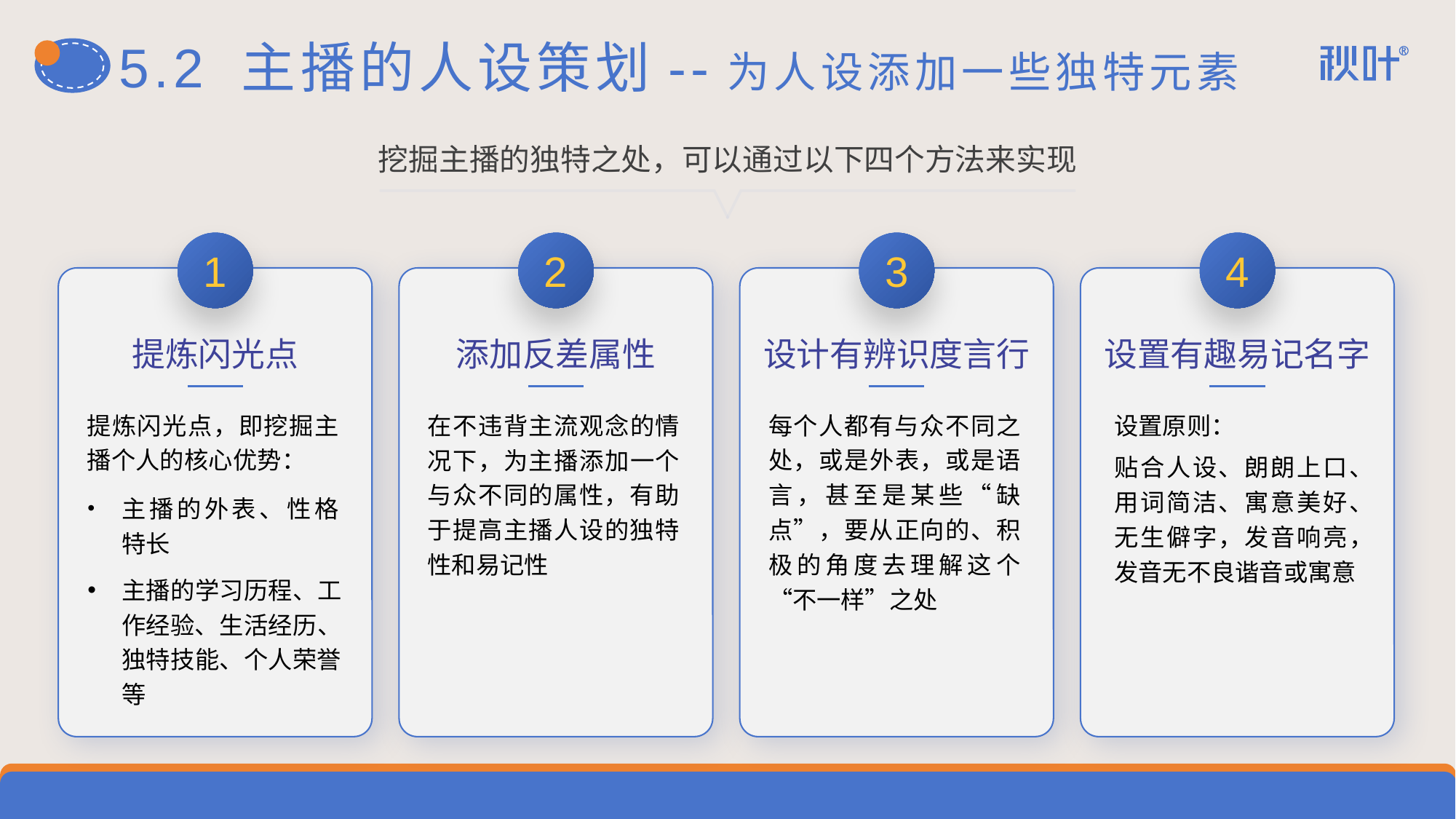

# 5.2 主播的人设策划--为人设添加一些独特元素
挖掘主播的独特之处，可以通过以下四个方法来实现

1

提炼闪光点
提炼闪光点，即挖掘主播个人的核心优势：
主播的外表、性格 特长
主播的学习历程、工作经验、生活经历、独特技能、个人荣誉等
2

添加反差属性
在不违背主流观念的情况下，为主播添加一个与众不同的属性，有助于提高主播人设的独特性和易记性
3

设计有辨识度言行
每个人都有与众不同之处，或是外表，或是语言，甚至是某些“缺点”，要从正向的、积极的角度去理解这个“不一样”之处
4

设置有趣易记名字
设置原则：
贴合人设、朗朗上口、用词简洁、寓意美好、无生僻字，发音响亮，发音无不良谐音或寓意